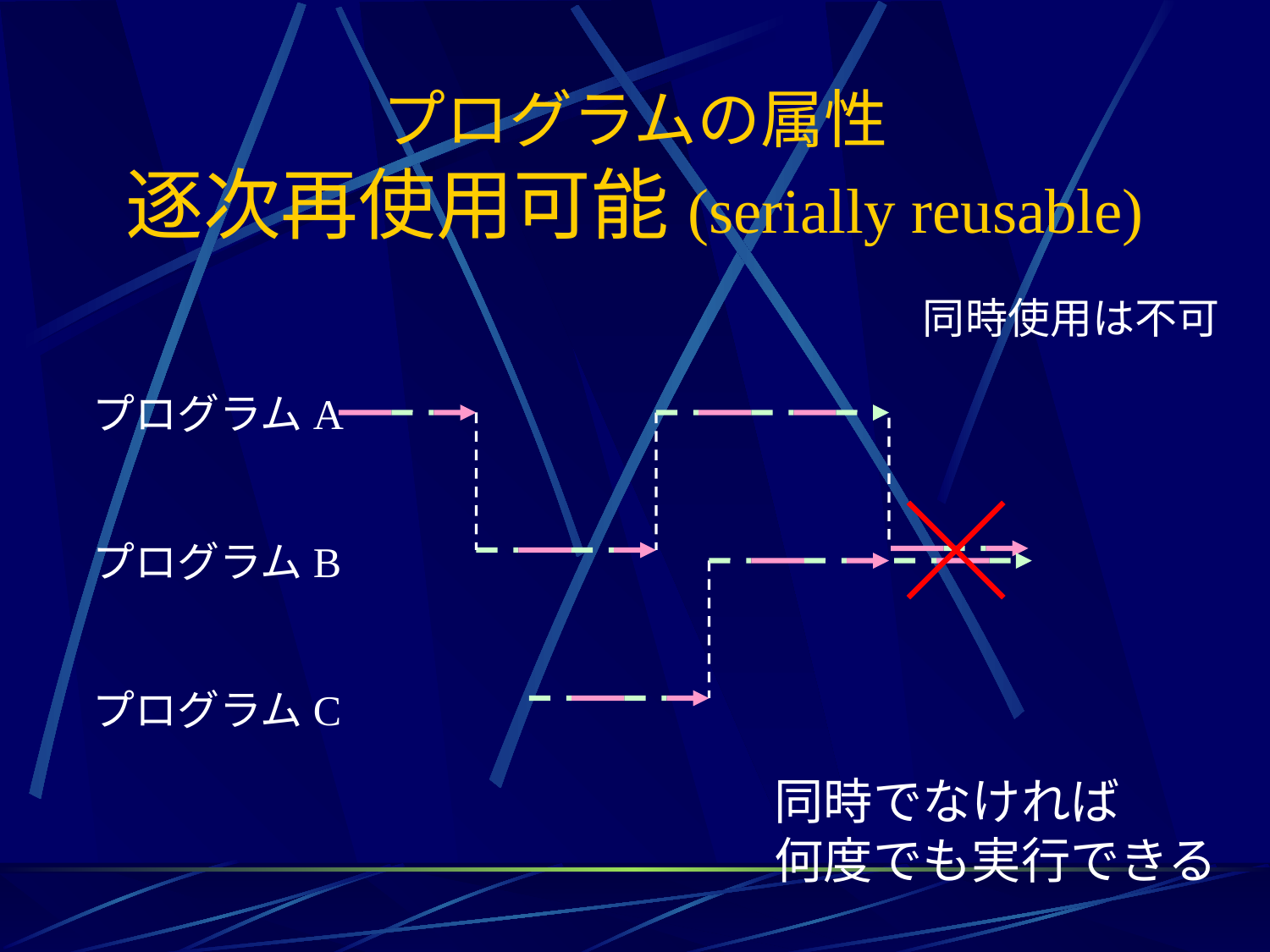

# プログラムの属性 逐次再使用可能(serially reusable)
同時使用は不可
プログラムA

プログラムB

プログラムC

同時でなければ
何度でも実行できる